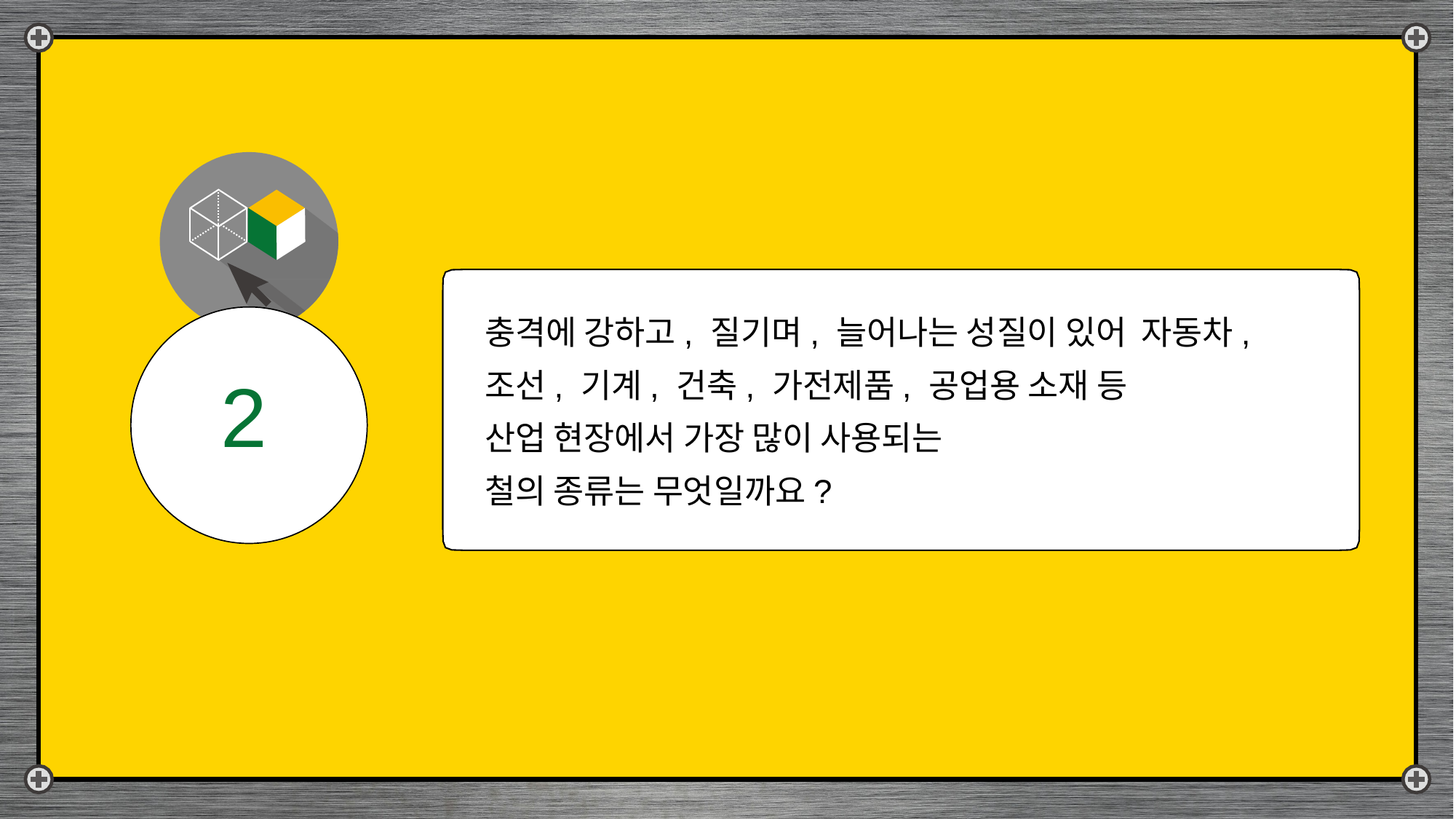

# 충격에 강하고, 질기며, 늘어나는 성질이 있어  자동차, 조선, 기계, 건축, 가전제품, 공업용 소재 등 산업 현장에서 가장 많이 사용되는
철의 종류는 무엇일까요?

2